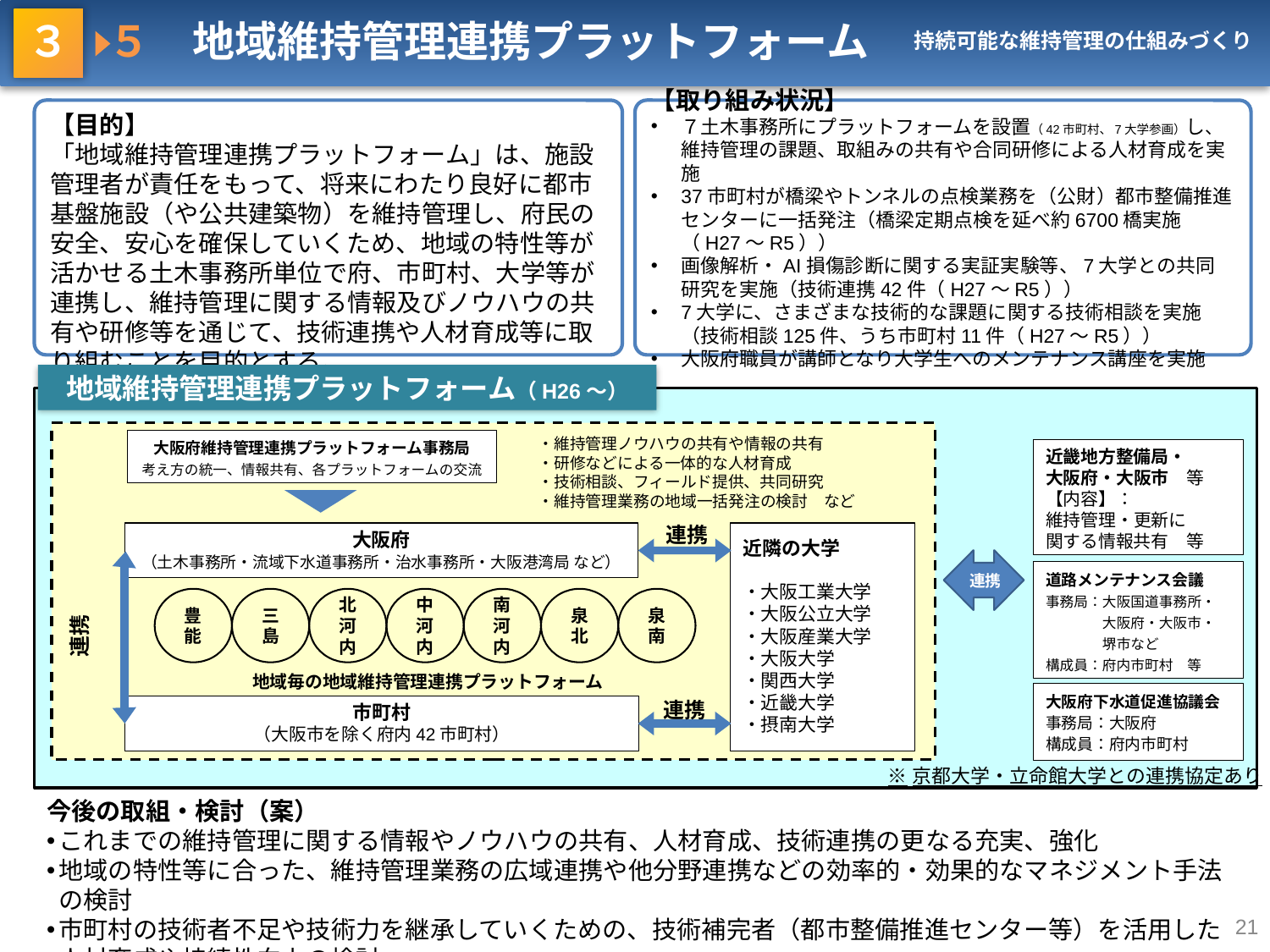

３    ５　地域維持管理連携プラットフォーム
持続可能な維持管理の仕組みづくり

【目的】
「地域維持管理連携プラットフォーム」は、施設管理者が責任をもって、将来にわたり良好に都市基盤施設（や公共建築物）を維持管理し、府民の安全、安心を確保していくため、地域の特性等が活かせる土木事務所単位で府、市町村、大学等が連携し、維持管理に関する情報及びノウハウの共有や研修等を通じて、技術連携や人材育成等に取り組むことを目的とする。
【取り組み状況】
７土木事務所にプラットフォームを設置（42市町村、7大学参画）し、維持管理の課題、取組みの共有や合同研修による人材育成を実施
37市町村が橋梁やトンネルの点検業務を（公財）都市整備推進センターに一括発注（橋梁定期点検を延べ約6700橋実施（H27～R5））
画像解析・AI損傷診断に関する実証実験等、7大学との共同研究を実施（技術連携42件（H27～R5））
7大学に、さまざまな技術的な課題に関する技術相談を実施（技術相談125件、うち市町村11件（H27～R5））
大阪府職員が講師となり大学生へのメンテナンス講座を実施
地域維持管理連携プラットフォーム（H26～）

・維持管理ノウハウの共有や情報の共有
・研修などによる一体的な人材育成
・技術相談、フィールド提供、共同研究
・維持管理業務の地域一括発注の検討　など
大阪府維持管理連携プラットフォーム事務局
考え方の統一、情報共有、各プラットフォームの交流
近畿地方整備局・
大阪府・大阪市　等
【内容】：
維持管理・更新に
関する情報共有　等

道路メンテナンス会議
事務局：大阪国道事務所・
　　　　大阪府・大阪市・
　　　　堺市など
構成員：府内市町村　等
大阪府下水道促進協議会
事務局：大阪府
構成員：府内市町村

連携
大阪府
（土木事務所・流域下水道事務所・治水事務所・大阪港湾局 など）
近隣の大学

・大阪工業大学
・大阪公立大学
・大阪産業大学
・大阪大学
・関西大学
・近畿大学
・摂南大学
泉南
北河内
泉北
豊能
三島
中河内
南河内
連携
地域毎の地域維持管理連携プラットフォーム
連携
市町村
（大阪市を除く府内42市町村）

連携
※京都大学・立命館大学との連携協定あり
今後の取組・検討（案）
これまでの維持管理に関する情報やノウハウの共有、人材育成、技術連携の更なる充実、強化
地域の特性等に合った、維持管理業務の広域連携や他分野連携などの効率的・効果的なマネジメント手法の検討
市町村の技術者不足や技術力を継承していくための、技術補完者（都市整備推進センター等）を活用した人材育成や持続性向上の検討
21